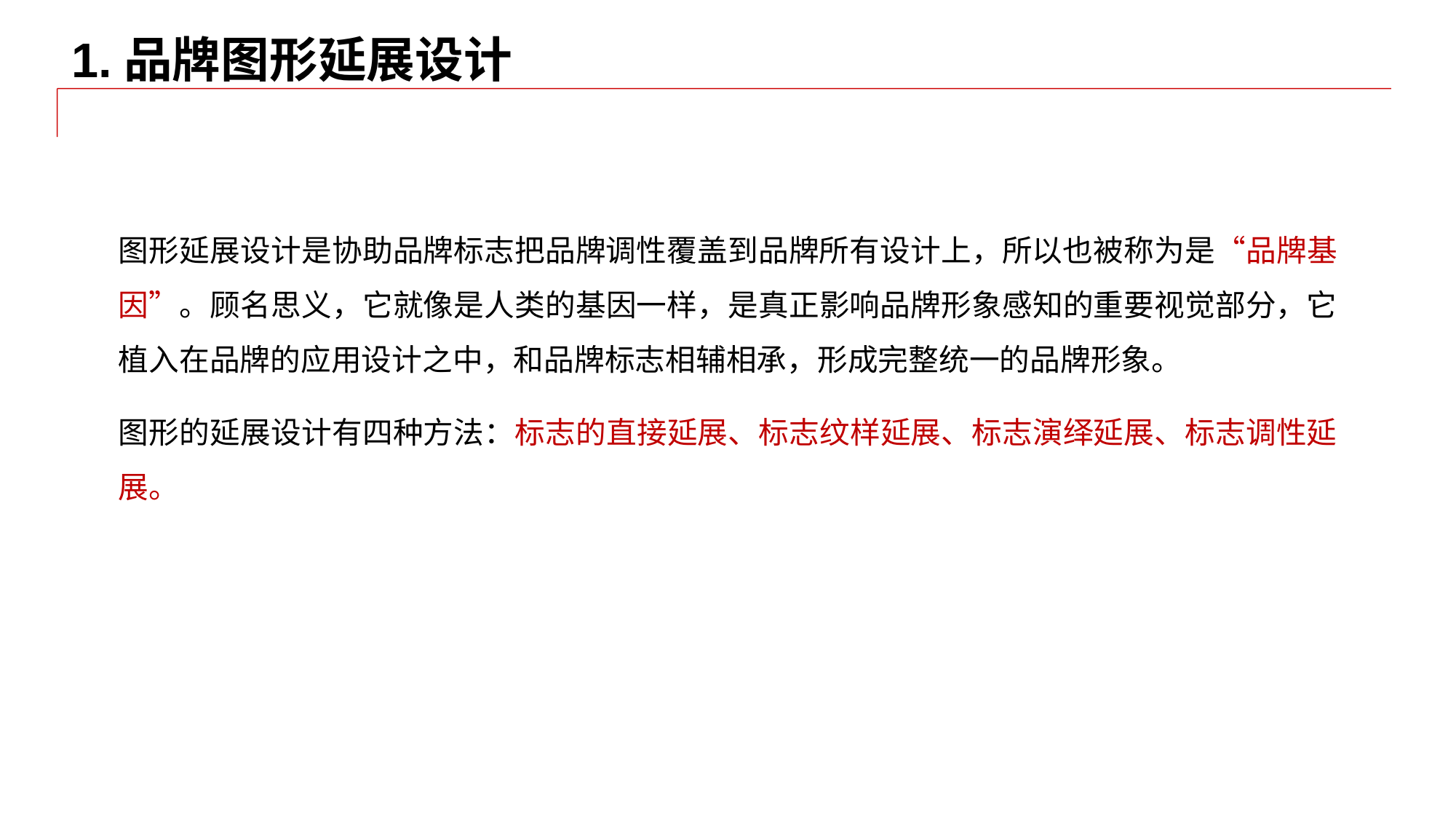

1.品牌图形延展设计

图形延展设计是协助品牌标志把品牌调性覆盖到品牌所有设计上，所以也被称为是“品牌基因”。顾名思义，它就像是人类的基因一样，是真正影响品牌形象感知的重要视觉部分，它植入在品牌的应用设计之中，和品牌标志相辅相承，形成完整统一的品牌形象。
图形的延展设计有四种方法：标志的直接延展、标志纹样延展、标志演绎延展、标志调性延展。